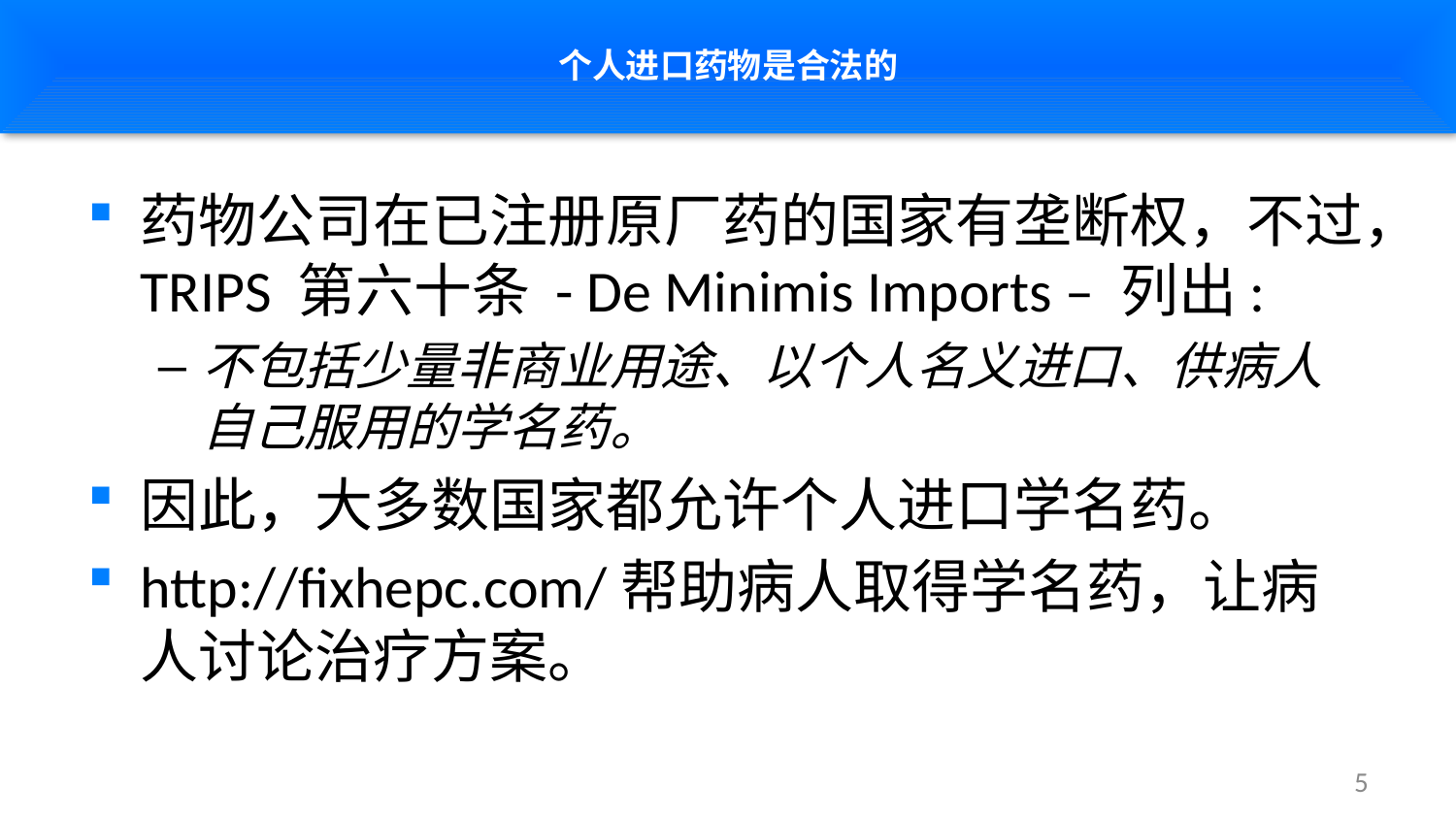

# 个人进口药物是合法的
药物公司在已注册原厂药的国家有垄断权，不过，TRIPS 第六十条 - De Minimis Imports – 列出:
不包括少量非商业用途、以个人名义进口、供病人自己服用的学名药。
因此，大多数国家都允许个人进口学名药。
http://fixhepc.com/帮助病人取得学名药，让病人讨论治疗方案。
5